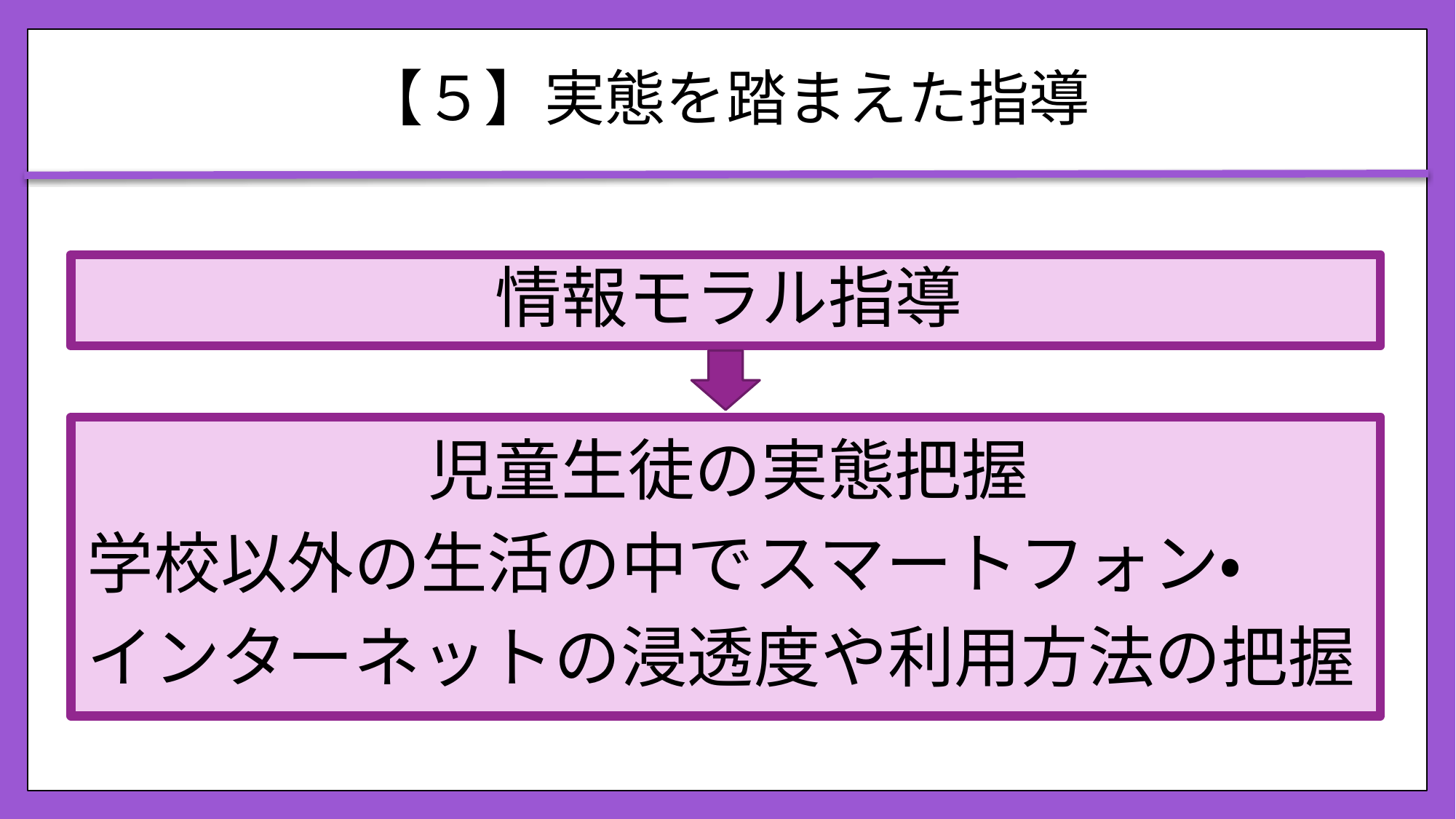

# 【５】実態を踏まえた指導
情報モラル指導

児童生徒の実態把握
学校以外の生活の中でスマートフォン・
インターネットの浸透度や利用方法の把握